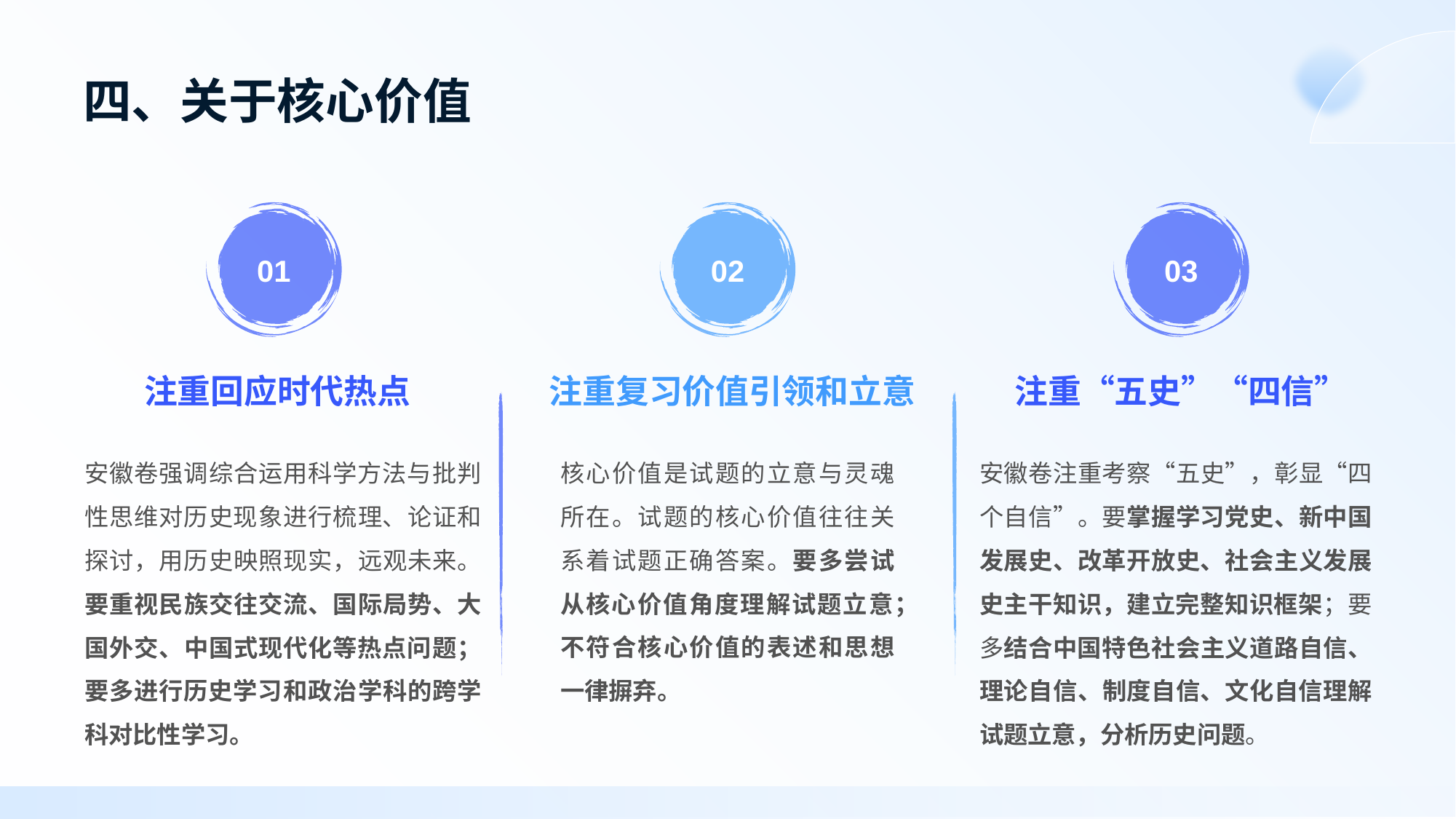

# 四、关于核心价值
01
02
03
注重回应时代热点
注重复习价值引领和立意
注重“五史”“四信”

核心价值是试题的立意与灵魂所在。试题的核心价值往往关系着试题正确答案。要多尝试从核心价值角度理解试题立意；不符合核心价值的表述和思想一律摒弃。
安徽卷强调综合运用科学方法与批判性思维对历史现象进行梳理、论证和探讨，用历史映照现实，远观未来。要重视民族交往交流、国际局势、大国外交、中国式现代化等热点问题；要多进行历史学习和政治学科的跨学科对比性学习。
安徽卷注重考察“五史”，彰显“四个自信”。要掌握学习党史、新中国发展史、改革开放史、社会主义发展史主干知识，建立完整知识框架；要多结合中国特色社会主义道路自信、理论自信、制度自信、文化自信理解试题立意，分析历史问题。